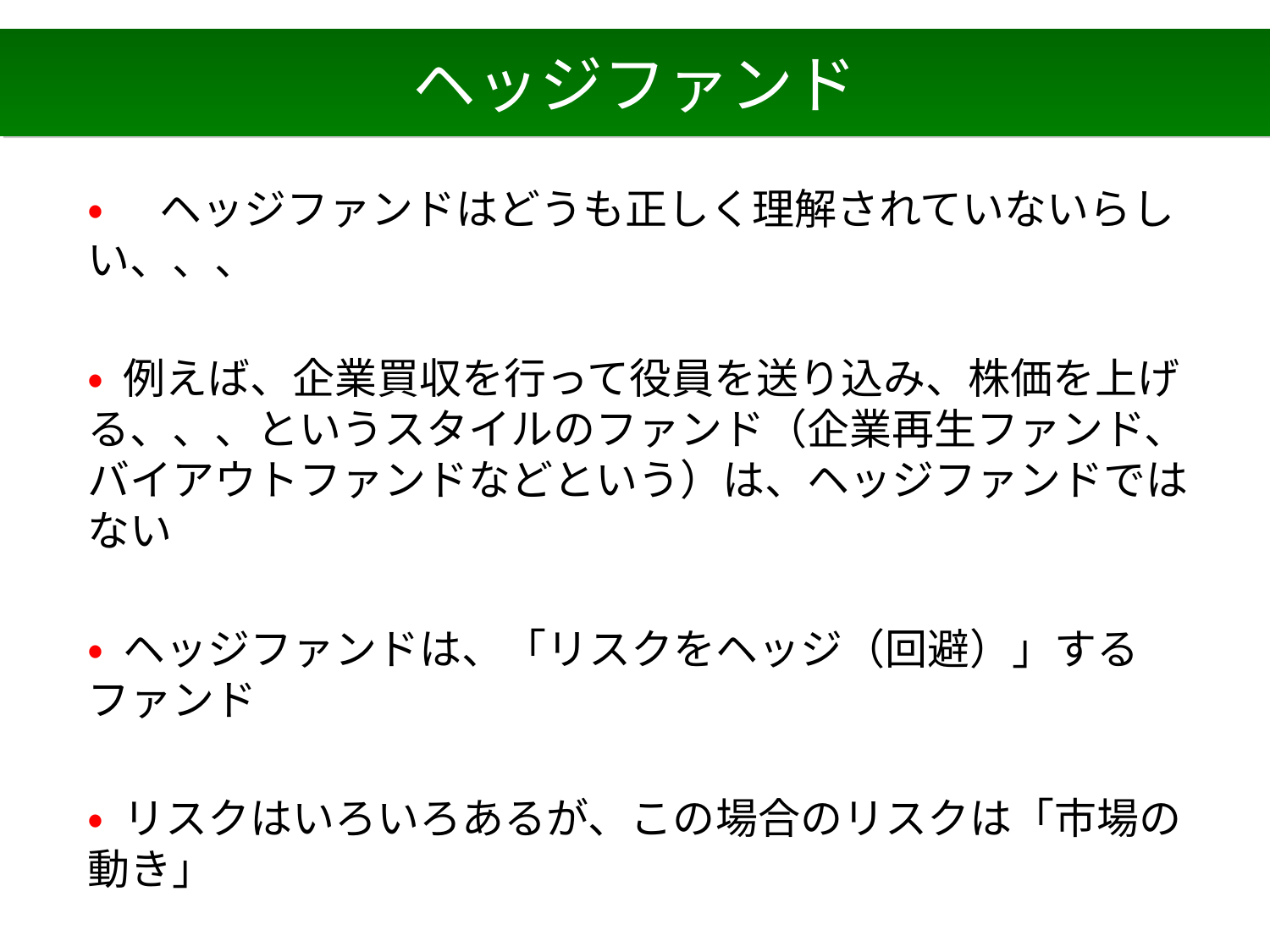

# ヘッジファンド
•  ヘッジファンドはどうも正しく理解されていないらしい、、、

• 例えば、企業買収を行って役員を送り込み、株価を上げる、、、というスタイルのファンド（企業再生ファンド、バイアウトファンドなどという）は、ヘッジファンドではない

• ヘッジファンドは、「リスクをヘッジ（回避）」するファンド

• リスクはいろいろあるが、この場合のリスクは「市場の動き」